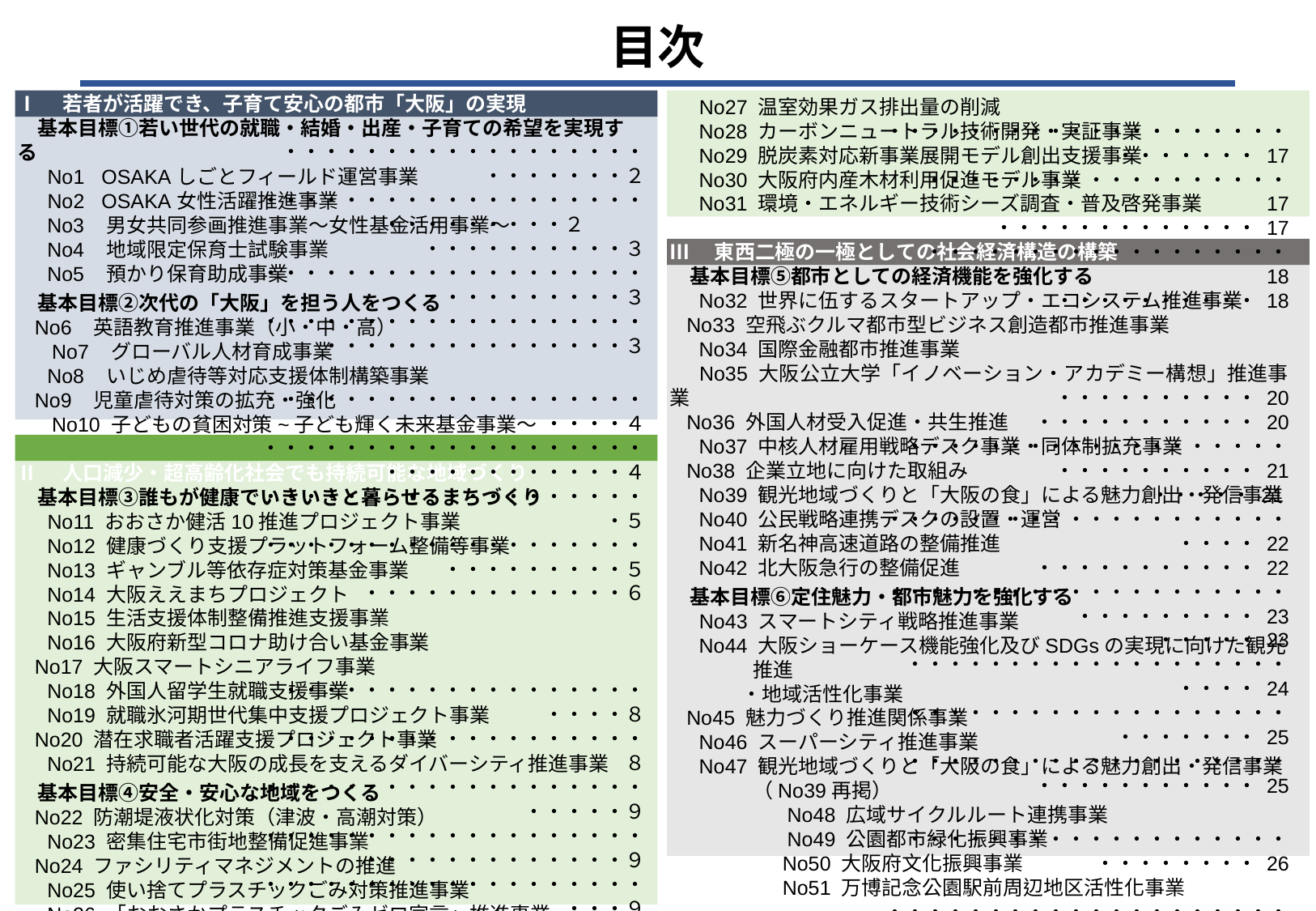

目次

　・・・・・・・・・・・・・・・・・・・・・・・・・２
・・・・・・・・・・・・・・・・・・・・・・・・・・・・２
・・・・・・・・・・３
・・・・・・・・・・・・・・・・・・・・・・・・・・・・・３
・・・・・・・・・・・・・・・・・・・・・・・・・・・・・・・・・・３

・・・・・・・・・・・・・・・・・・・・・・・４
・・・・・・・・・・・・・・・・・・・・・・・・・・・・・・・４
・・・・・・・・・・・・・・・・・・・・５
・・・・・・・・・・・・・・・・・・・・・・・・・・・・５
・・・・・・・・・・・・・６

　・・・・・・・・・・・・・・・・・・・・・・８
　・・・・・・・・・・・・・・・・・・８
・・・・・・・・・・・・・・・・・・・・・・・・９
・・・・・・・・・・・・・・・・・・・・・・・・・・・・・・・・９
・・・・・・・・・・・・・・・・・・・・・・９
・・・・・・・・・・・・・・・・・・・・・10
・・・・・・・・・・・・・・・・・・・・・・・・・・・11
・・・・・・・・・・・・・・・・・・・・・・・・・・12
・・・・・・・・・・・・・・・・12
・・・・・・・・・・・・・・・・・・・・13
・・・・・・14

・・・・・・・・・・・・・・・・・・・15
・・・・・・・・・・・・・・・・・・・・・・・・・15
・・・・・・・・・・・・・・・・・・・・・・・・・・・・16
・・・・・・・・・・・・・・・・・・・・16
・・・・・・・・・・・・・・・・16
Ⅰ　若者が活躍でき、子育て安心の都市「大阪」の実現
　基本目標①若い世代の就職・結婚・出産・子育ての希望を実現する
　 No1   OSAKAしごとフィールド運営事業
　 No2   OSAKA女性活躍推進事業
　 No3   男女共同参画推進事業～女性基金活用事業～
　 No4   地域限定保育士試験事業
　 No5   預かり保育助成事業
　基本目標②次代の「大阪」を担う人をつくる
   No6   英語教育推進事業（小・中・高）
 　No7   グローバル人材育成事業
　 No8   いじめ虐待等対応支援体制構築事業
   No9   児童虐待対策の拡充・強化
 　No10 子どもの貧困対策~子ども輝く未来基金事業～

Ⅱ　人口減少・超高齢化社会でも持続可能な地域づくり
　基本目標③誰もが健康でいきいきと暮らせるまちづくり
　 No11 おおさか健活10推進プロジェクト事業
　 No12 健康づくり支援プラットフォーム整備等事業
　 No13 ギャンブル等依存症対策基金事業
　 No14 大阪ええまちプロジェクト
　 No15 生活支援体制整備推進支援事業
　 No16 大阪府新型コロナ助け合い基金事業
   No17 大阪スマートシニアライフ事業
　 No18 外国人留学生就職支援事業
　 No19 就職氷河期世代集中支援プロジェクト事業
   No20 潜在求職者活躍支援プロジェクト事業
　 No21 持続可能な大阪の成長を支えるダイバーシティ推進事業
　基本目標④安全・安心な地域をつくる
   No22 防潮堤液状化対策（津波・高潮対策）
　 No23 密集住宅市街地整備促進事業
   No24 ファシリティマネジメントの推進
　 No25 使い捨てプラスチックごみ対策推進事業
　 No26 「おおさかプラスチックごみゼロ宣言」推進事業
　 No27 温室効果ガス排出量の削減
　 No28 カーボンニュートラル技術開発・実証事業
　 No29 脱炭素対応新事業展開モデル創出支援事業
　 No30 大阪府内産木材利用促進モデル事業
　 No31 環境・エネルギー技術シーズ調査・普及啓発事業

Ⅲ　東西二極の一極としての社会経済構造の構築
　基本目標⑤都市としての経済機能を強化する
　 No32 世界に伍するスタートアップ・エコシステム推進事業
   No33 空飛ぶクルマ都市型ビジネス創造都市推進事業
　 No34 国際金融都市推進事業
　 No35 大阪公立大学「イノベーション・アカデミー構想」推進事業
   No36 外国人材受入促進・共生推進
　 No37 中核人材雇用戦略デスク事業・同体制拡充事業
   No38 企業立地に向けた取組み
　 No39 観光地域づくりと「大阪の食」による魅力創出・発信事業
　 No40 公民戦略連携デスクの設置・運営
　 No41 新名神高速道路の整備推進
　 No42 北大阪急行の整備促進
　基本目標⑥定住魅力・都市魅力を強化する
　 No43 スマートシティ戦略推進事業
　 No44 大阪ショーケース機能強化及びSDGsの実現に向けた観光推進
・地域活性化事業
   No45 魅力づくり推進関係事業
　 No46 スーパーシティ推進事業
　 No47 観光地域づくりと「大阪の食」による魅力創出・発信事業
（No39再掲）
 　No48 広域サイクルルート連携事業
 　No49 公園都市緑化振興事業
　 No50 大阪府文化振興事業
　 No51 万博記念公園駅前周辺地区活性化事業
　 ・・・・・・・・・・・・・・・・・・・・・・・・・・・ 17
　・・・・・・・・・・・・・・・・・・ 17
　・・・・・・・・・・・・・ 17
　・・・・・・・・・・・・・・・・・・ 18
　・・・・・・・・・・ 18

　・・・・・・・・・・ 20
・・・・・・・・・・・ 20
　・・・・・・・・・・・・・・・・・・・・・・・・・・・・・ 21
　・・・・・ 21
・・・・・・・・・・・・・・・・・・・・・・・・ 22
　・・・・・・・・・・・ 22
・・・・・・・・・・・・・・・・・・・・・・・・・・・・・ 23
　・・・・・ 23
　・・・・・・・・・・・・・・・・・・・・・・・ 24
　・・・・・・・・・・・・・・・・・・・・・・・・・・ 25
　・・・・・・・・・・・・・・・・・・・・・・・・・・・・・・ 25

　・・・・・・・・・・・・・・・・・・・・・・・・・・・ 26

・・・・・・・・・・・・・・・・・・・・・・・・・・・・・・・・・・・ 27
・・・・・・・・・・・・・・・・・・・・・・・・・・・・・・ 28
　・・・・・・・・・・・・・・・・・・・・・・・・・・・・・・・ 29

・・・・・・・・・・・・・・・・・・・・・・・・・・・・・・・・・・・・ 29
・・・・・・・・・・・・・・・・・・・・・・・・・・・ 30
・・・ ・・・・・・・・・・・・・・・・・・・・・・・・・・ 30
　・・・・・・・・・・・・・・・・・・・・・・・・・・・・・・・ 31
　・・・・・・・・・・・・・・・・ 31